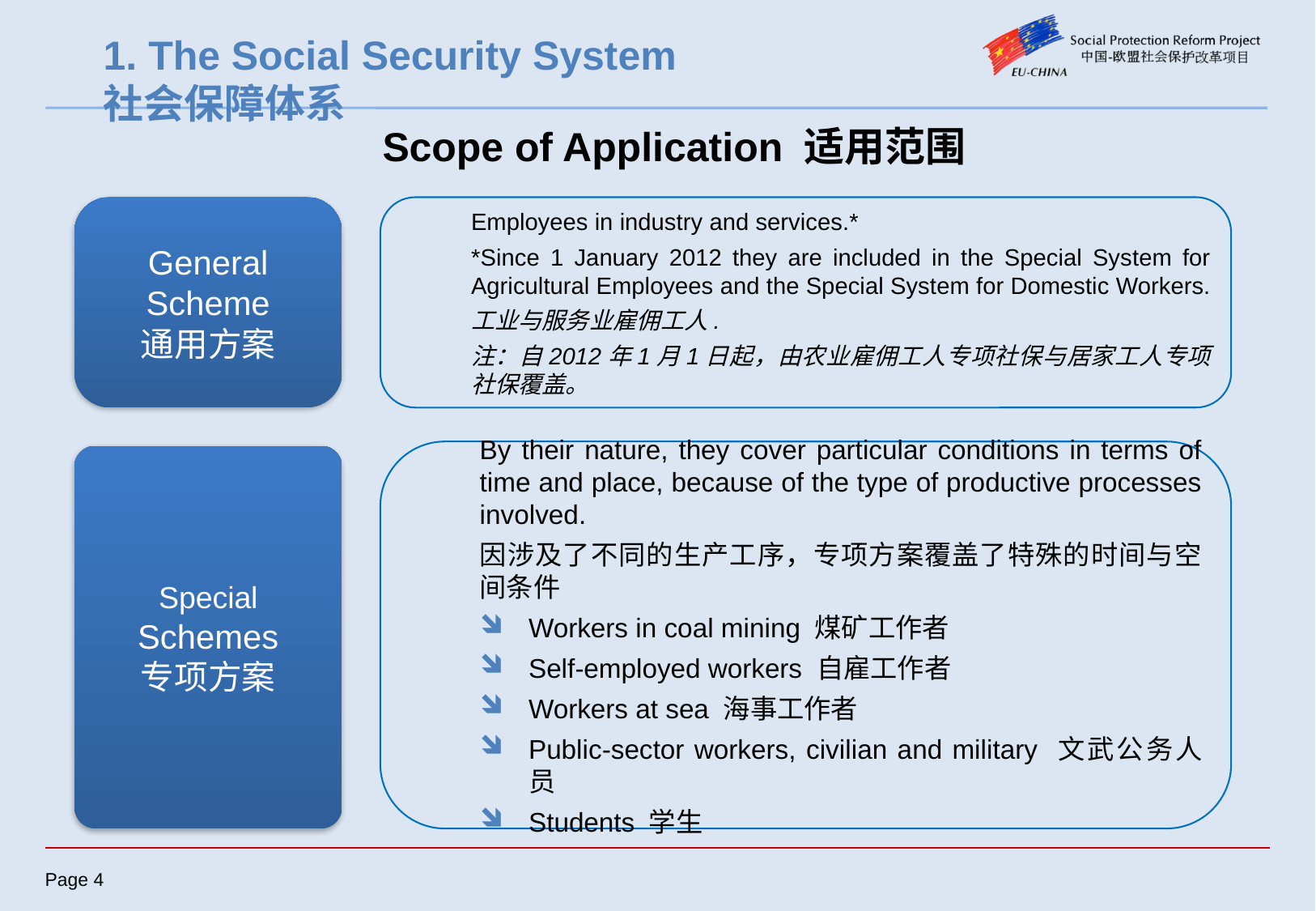

# 1. The Social Security System 社会保障体系
Scope of Application 适用范围
General Scheme
通用方案
Employees in industry and services.*
*Since 1 January 2012 they are included in the Special System for Agricultural Employees and the Special System for Domestic Workers.
工业与服务业雇佣工人.
注：自2012年1月1日起，由农业雇佣工人专项社保与居家工人专项社保覆盖。
By their nature, they cover particular conditions in terms of time and place, because of the type of productive processes involved.
因涉及了不同的生产工序，专项方案覆盖了特殊的时间与空间条件
Workers in coal mining 煤矿工作者
Self-employed workers 自雇工作者
Workers at sea 海事工作者
Public-sector workers, civilian and military 文武公务人员
Students 学生
Special Schemes
专项方案